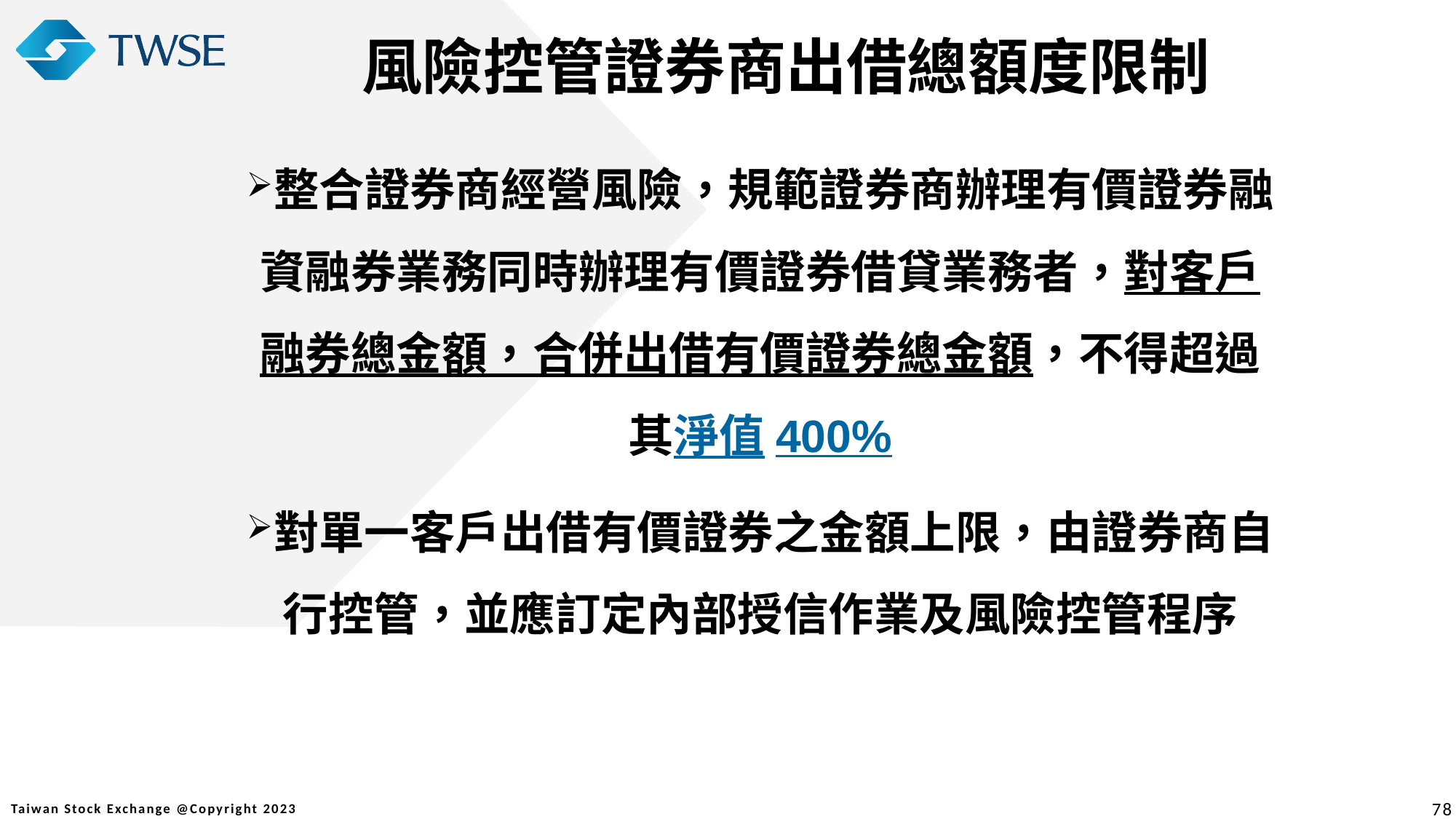

風險控管證券商出借總額度限制
整合證券商經營風險，規範證券商辦理有價證券融資融券業務同時辦理有價證券借貸業務者，對客戶融券總金額，合併出借有價證券總金額，不得超過其淨值400%
對單一客戶出借有價證券之金額上限，由證券商自行控管，並應訂定內部授信作業及風險控管程序

78